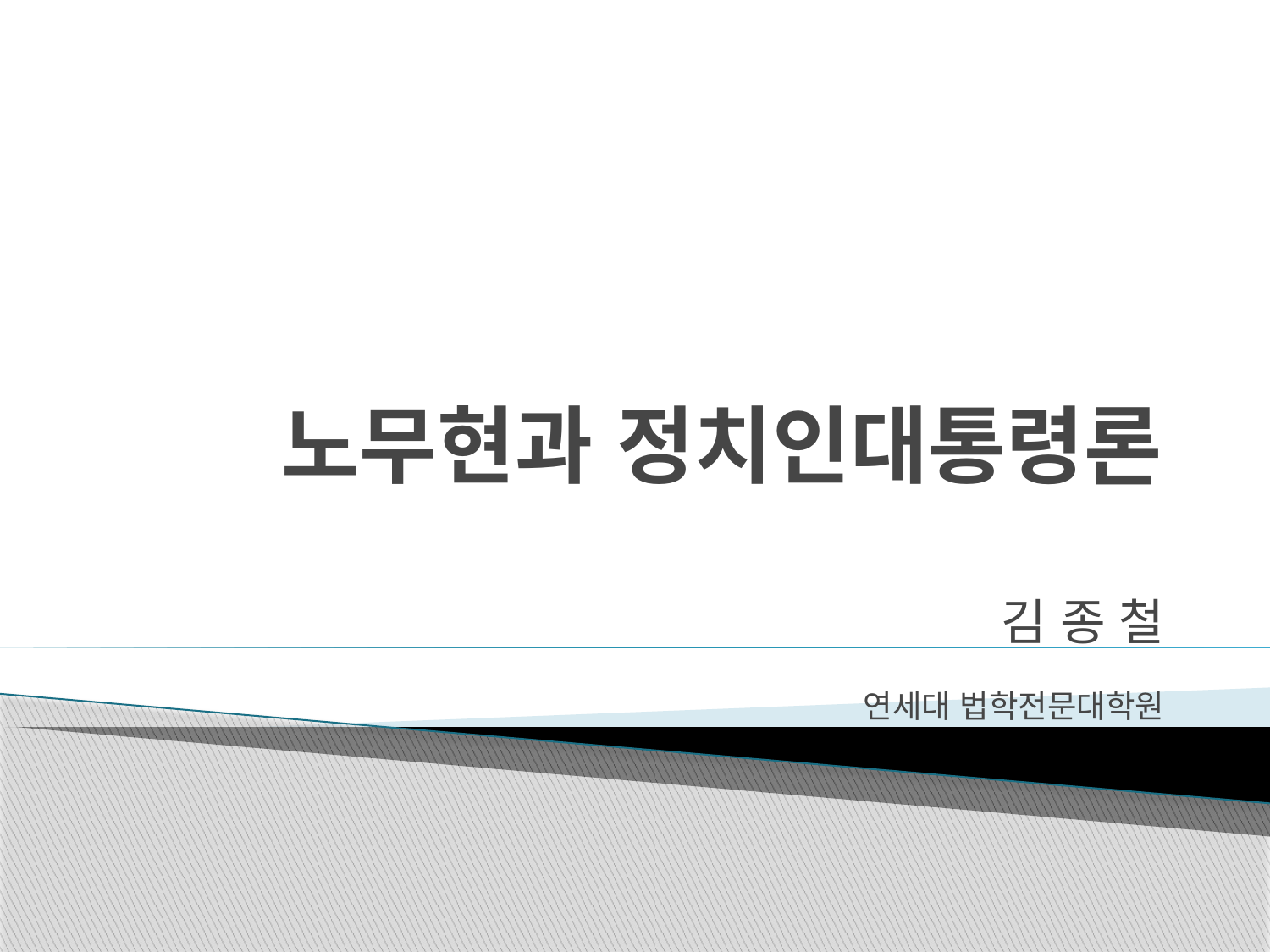

# 노무현과 정치인대통령론
김 종 철

연세대 법학전문대학원